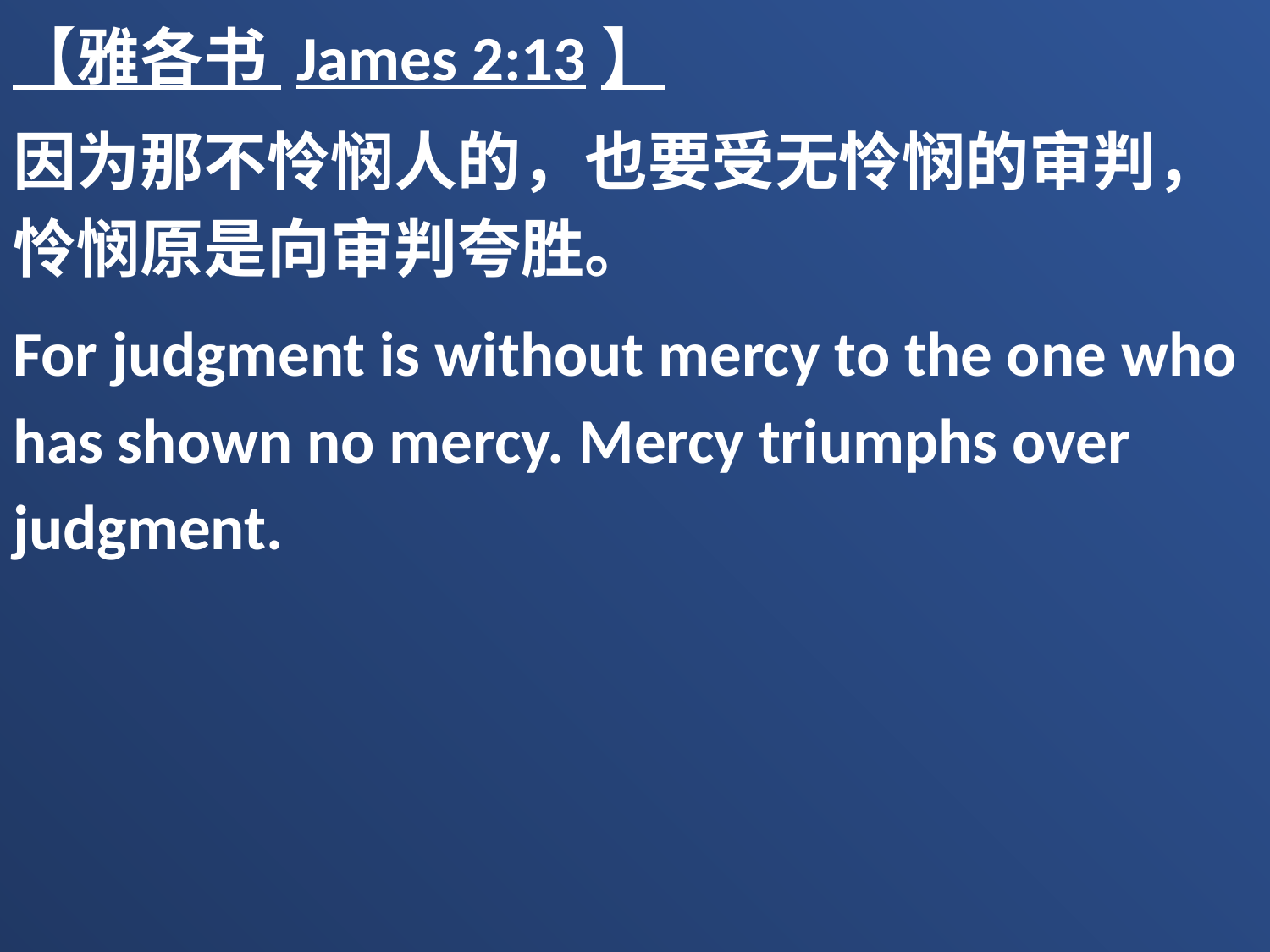

【雅各书 James 2:13】
因为那不怜悯人的，也要受无怜悯的审判，怜悯原是向审判夸胜。
For judgment is without mercy to the one who has shown no mercy. Mercy triumphs over judgment.